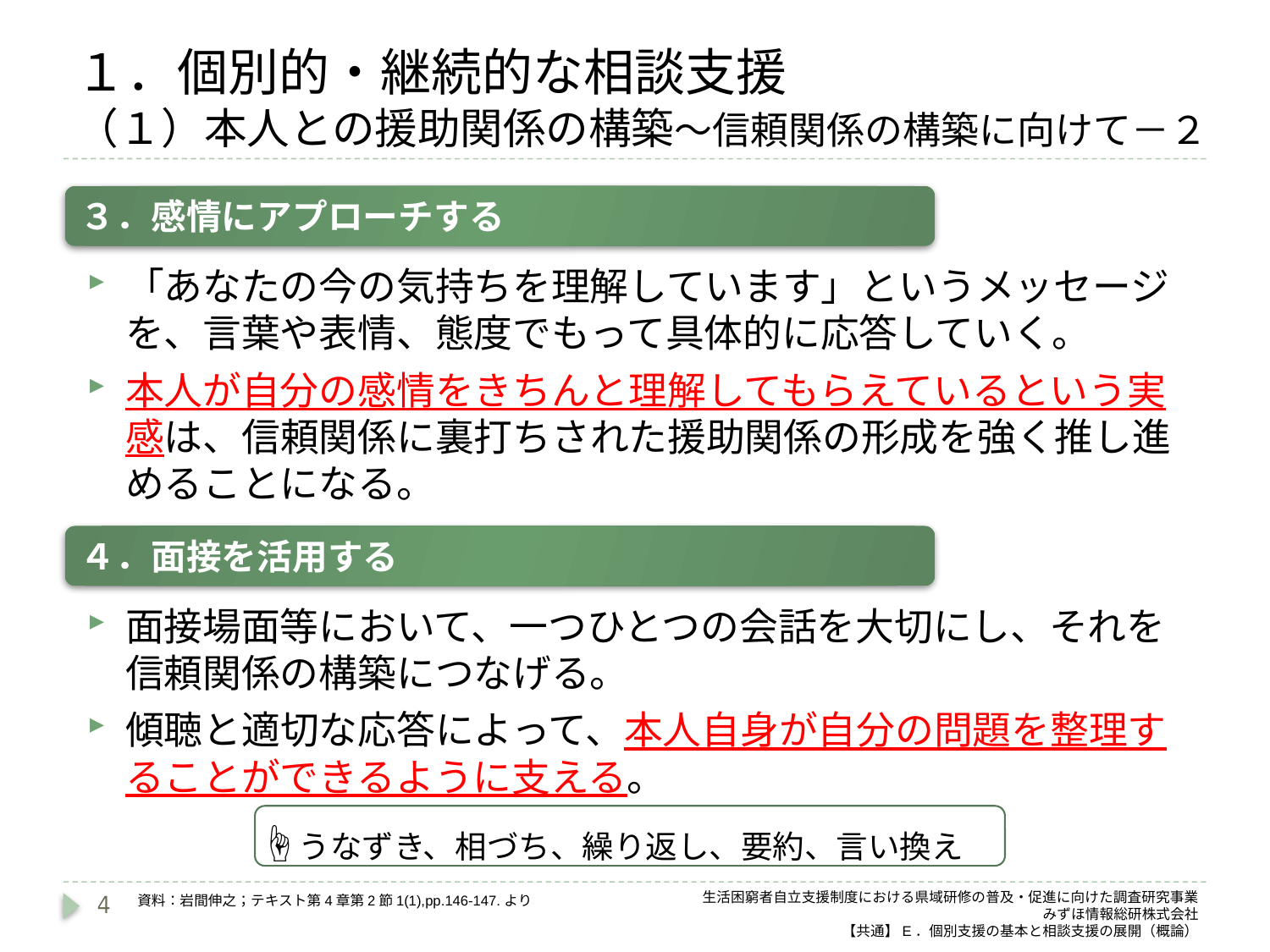

# １．個別的・継続的な相談支援 （１）本人との援助関係の構築～信頼関係の構築に向けて－２
３．感情にアプローチする
「あなたの今の気持ちを理解しています」というメッセージを、言葉や表情、態度でもって具体的に応答していく。
本人が自分の感情をきちんと理解してもらえているという実感は、信頼関係に裏打ちされた援助関係の形成を強く推し進めることになる。

４．面接を活用する
面接場面等において、一つひとつの会話を大切にし、それを信頼関係の構築につなげる。
傾聴と適切な応答によって、本人自身が自分の問題を整理することができるように支える。
　 　　　 ☝うなずき、相づち、繰り返し、要約、言い換え

4
生活困窮者自立支援制度における県域研修の普及・促進に向けた調査研究事業
みずほ情報総研株式会社
【共通】E．個別支援の基本と相談支援の展開（概論）

資料：岩間伸之；テキスト第4章第2節1(1),pp.146-147.より